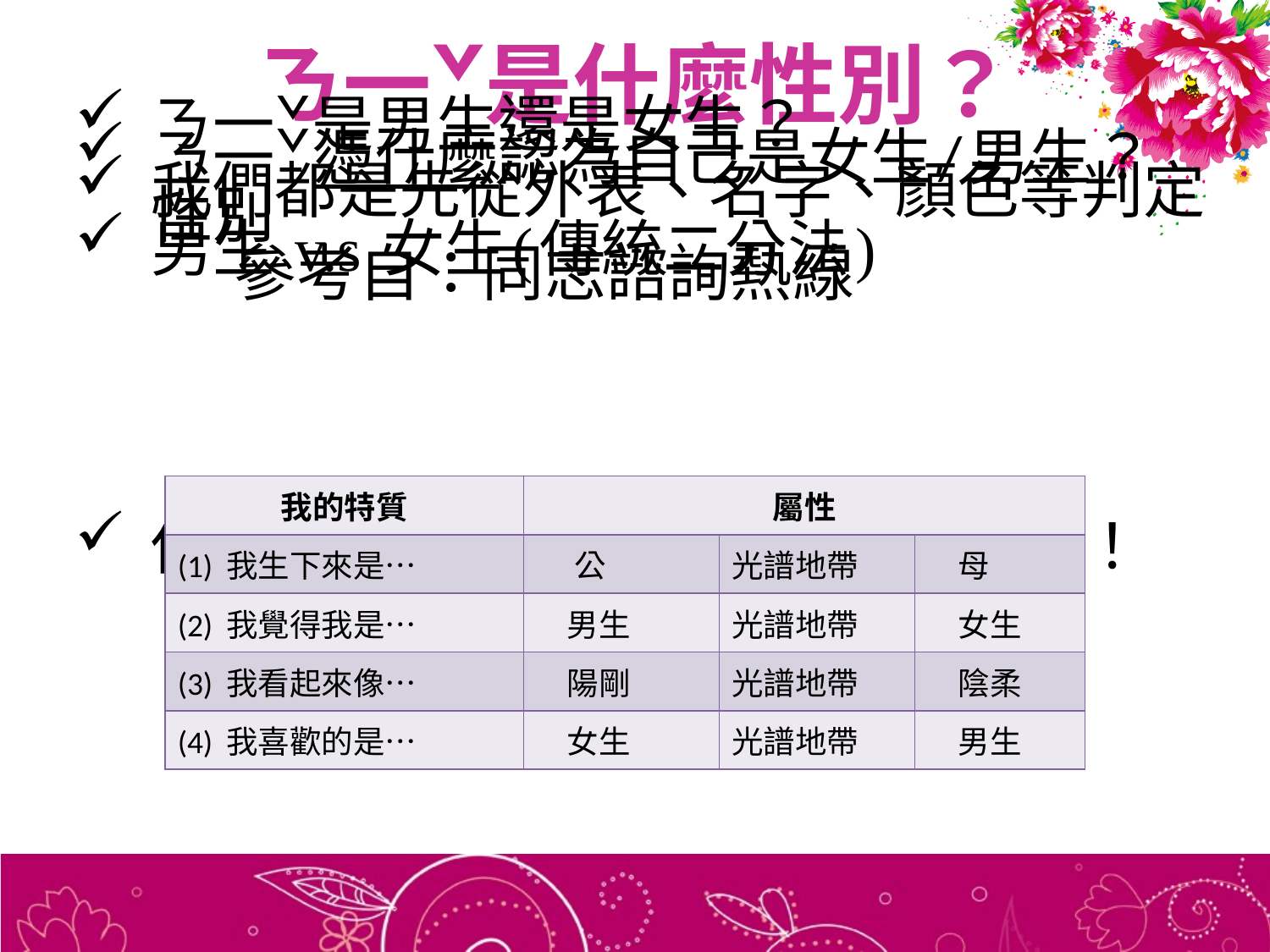

# ㄋ一ˇ是什麼性別？
ㄋ一ˇ是男生還是女生？
ㄋ一ˇ憑什麼認為自己是女生/男生？
我們都是先從外表、名字、顏色等判定性別
男生 v.s 女生(傳統二分法)                             參考自：同志諮詢熱線

傳統二分法，讓一些人過得很辛苦！

| 我的特質 | 屬性 |  |  |
| --- | --- | --- | --- |
| (1) 我生下來是… | 公 | 光譜地帶 | 母 |
| (2) 我覺得我是… | 男生 | 光譜地帶 | 女生 |
| (3) 我看起來像… | 陽剛 | 光譜地帶 | 陰柔 |
| (4) 我喜歡的是… | 女生 | 光譜地帶 | 男生 |